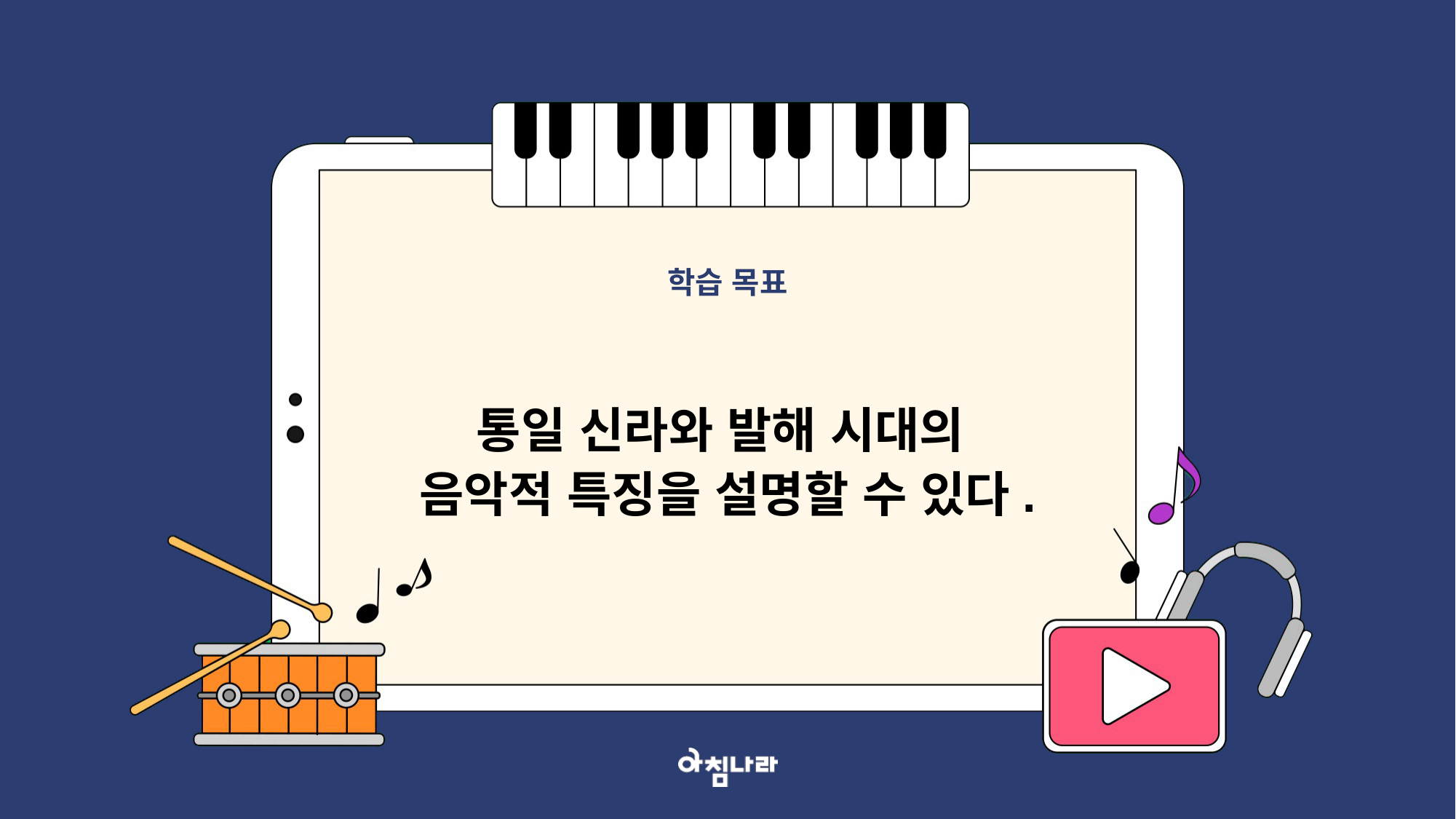

학습 목표
통일 신라와 발해 시대의
음악적 특징을 설명할 수 있다.